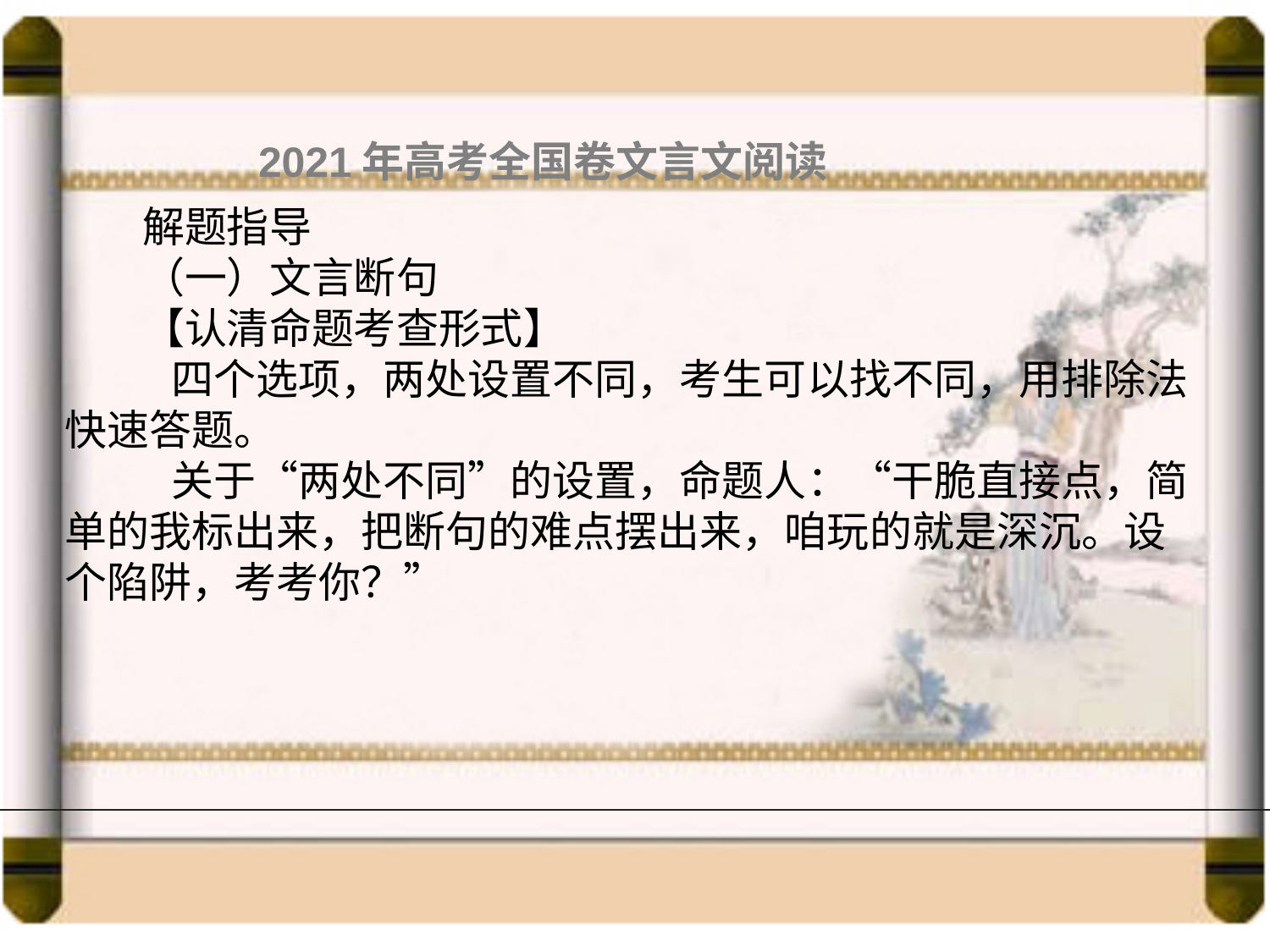

2021年高考全国卷文言文阅读
解题指导
（一）文言断句
【认清命题考查形式】
  四个选项，两处设置不同，考生可以找不同，用排除法快速答题。
  关于“两处不同”的设置，命题人：“干脆直接点，简单的我标出来，把断句的难点摆出来，咱玩的就是深沉。设个陷阱，考考你？”

17